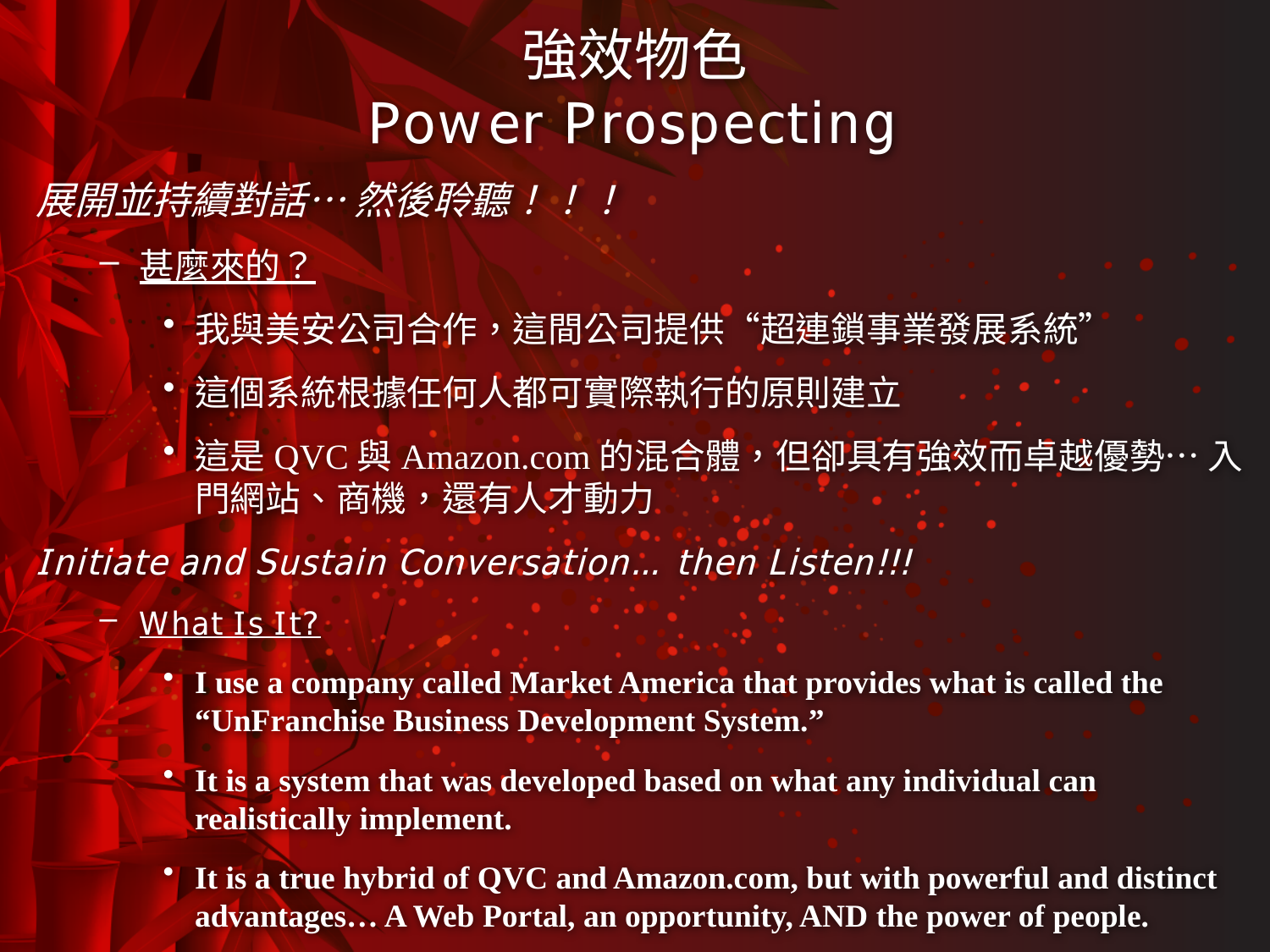

# 強效物色 Power Prospecting
展開並持續對話… 然後聆聽！！！
甚麼來的？
我與美安公司合作，這間公司提供“超連鎖事業發展系統”
這個系統根據任何人都可實際執行的原則建立
這是QVC與Amazon.com的混合體，但卻具有強效而卓越優勢… 入門網站、商機，還有人才動力
Initiate and Sustain Conversation… then Listen!!!
What Is It?
I use a company called Market America that provides what is called the “UnFranchise Business Development System.”
It is a system that was developed based on what any individual can realistically implement.
It is a true hybrid of QVC and Amazon.com, but with powerful and distinct advantages… A Web Portal, an opportunity, AND the power of people.